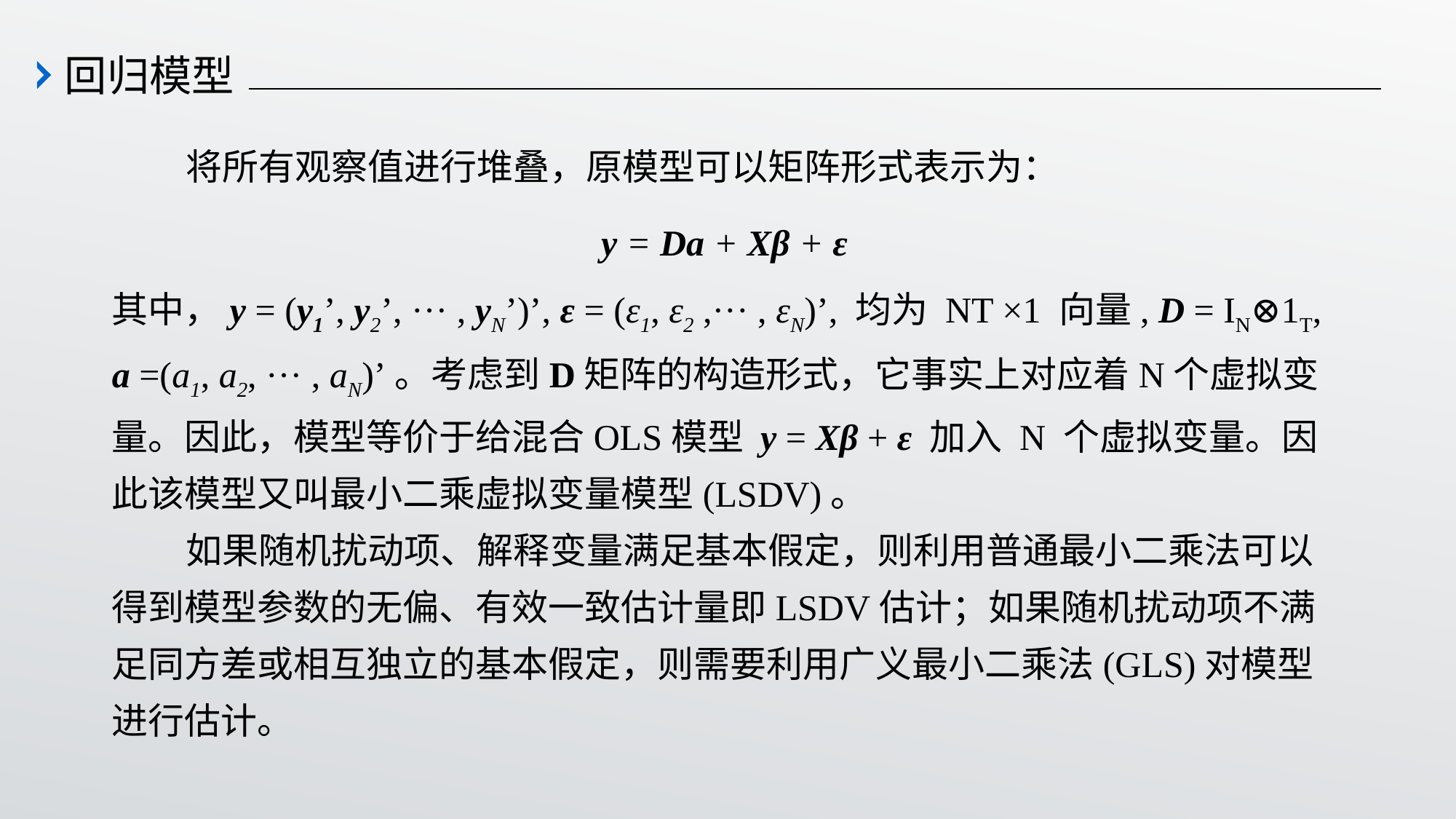

回归模型

        将所有观察值进行堆叠，原模型可以矩阵形式表示为：
y = Da + Xβ + ε
其中，y = (y1’, y2’, ··· , yN’)’, ε = (ε1, ε2 ,··· , εN)’, 均为 NT ×1 向量, D = IN⊗1T, a =(a1, a2, ··· , aN)’。考虑到D矩阵的构造形式，它事实上对应着N个虚拟变量。因此，模型等价于给混合OLS模型 y = Xβ + ε 加入 N 个虚拟变量。因此该模型又叫最小二乘虚拟变量模型(LSDV)。
        如果随机扰动项、解释变量满足基本假定，则利用普通最小二乘法可以得到模型参数的无偏、有效一致估计量即LSDV估计；如果随机扰动项不满足同方差或相互独立的基本假定，则需要利用广义最小二乘法(GLS)对模型进行估计。